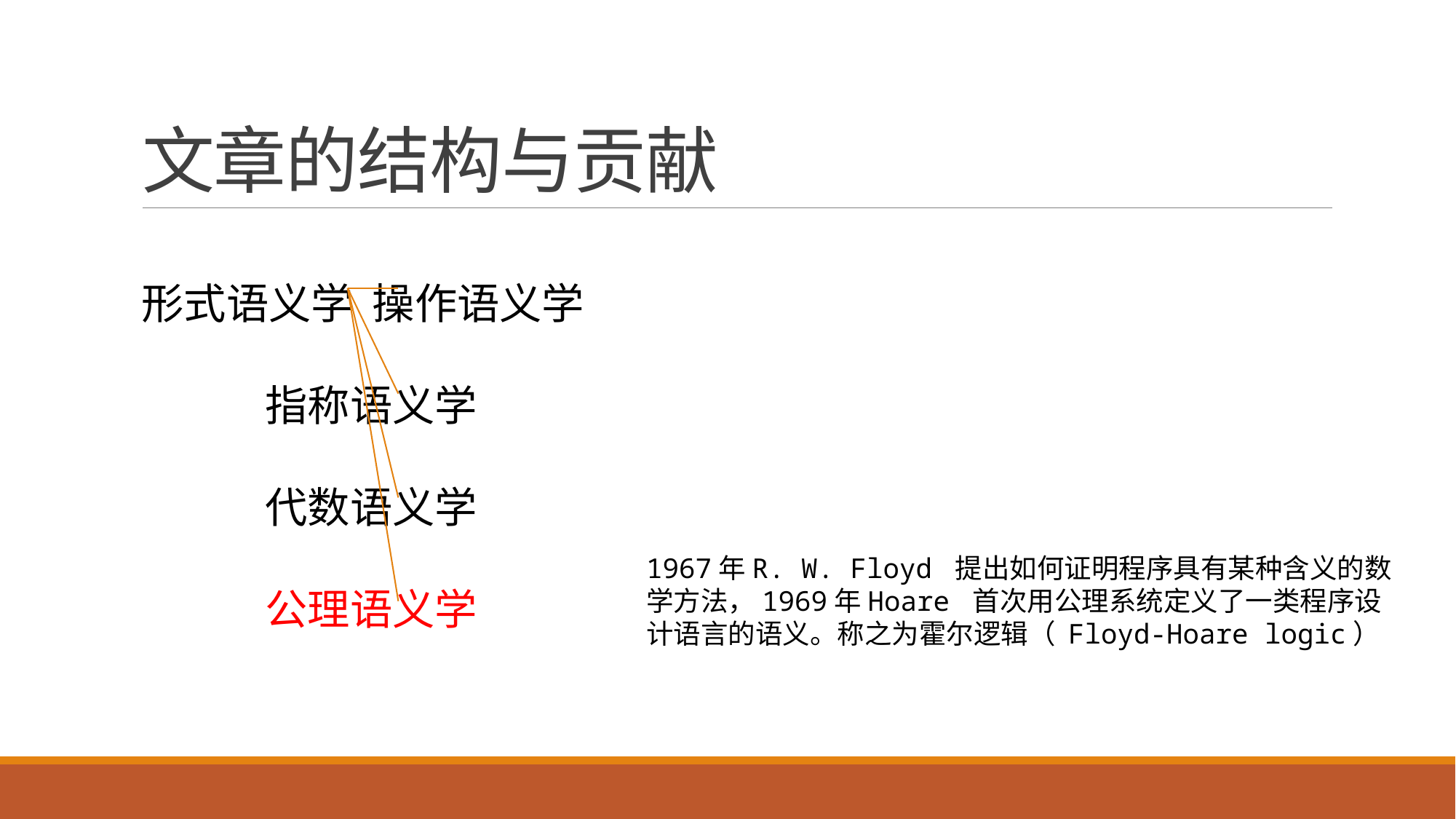

# 文章的结构与贡献

形式语义学  操作语义学
            指称语义学
            代数语义学
            公理语义学

1967年R. W. Floyd 提出如何证明程序具有某种含义的数学方法，1969年Hoare 首次用公理系统定义了一类程序设计语言的语义。称之为霍尔逻辑（ Floyd-Hoare logic）